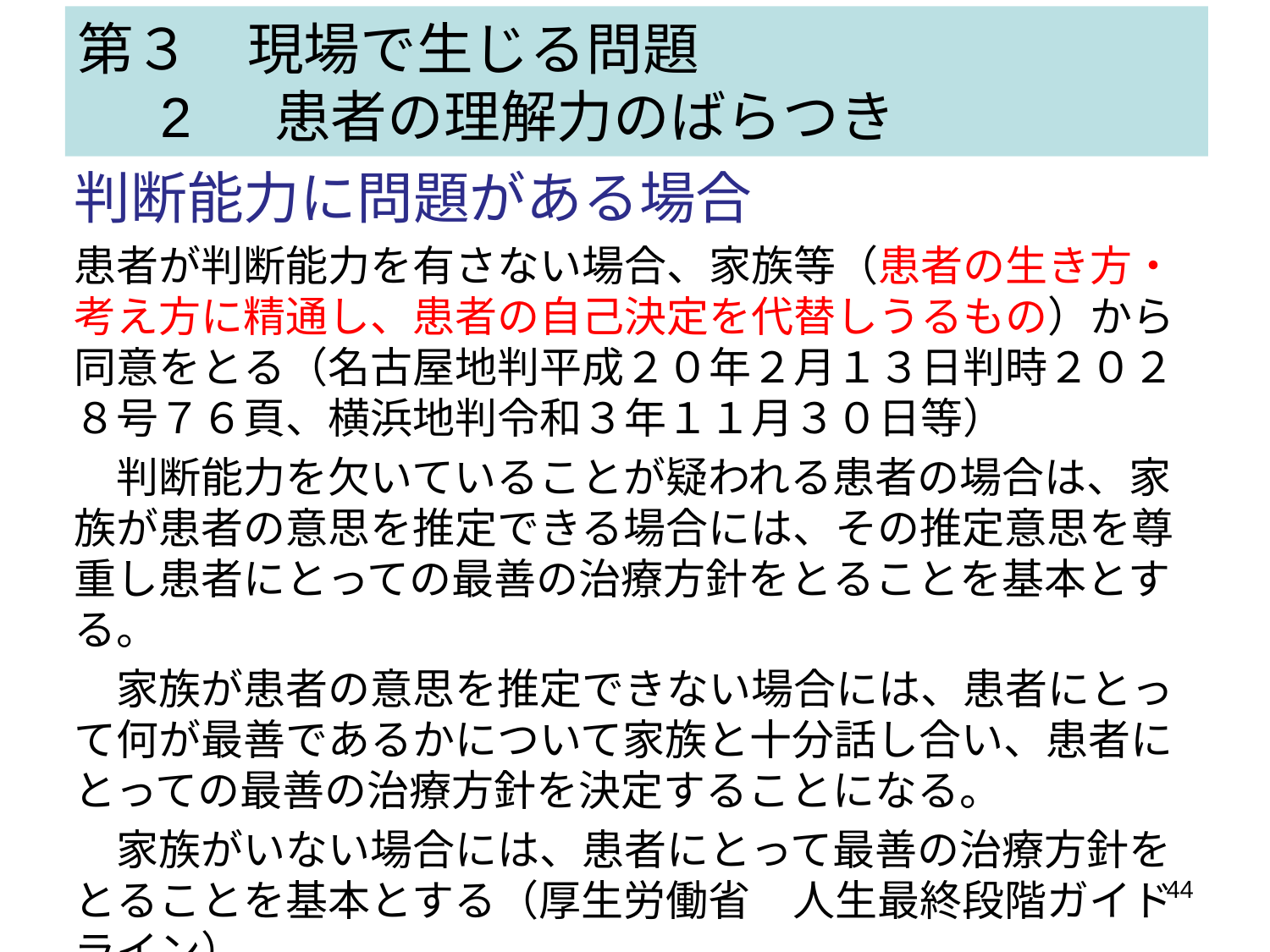

# 第３　現場で生じる問題 　 2　 患者の理解力のばらつき
判断能力に問題がある場合
患者が判断能力を有さない場合、家族等（患者の生き方・考え方に精通し、患者の自己決定を代替しうるもの）から同意をとる（名古屋地判平成２０年２月１３日判時２０２８号７６頁、横浜地判令和３年１１月３０日等）
　判断能力を欠いていることが疑われる患者の場合は、家族が患者の意思を推定できる場合には、その推定意思を尊重し患者にとっての最善の治療方針をとることを基本とする。
　家族が患者の意思を推定できない場合には、患者にとって何が最善であるかについて家族と十分話し合い、患者にとっての最善の治療方針を決定することになる。
　家族がいない場合には、患者にとって最善の治療方針をとることを基本とする（厚生労働省　人生最終段階ガイドライン）

。

44